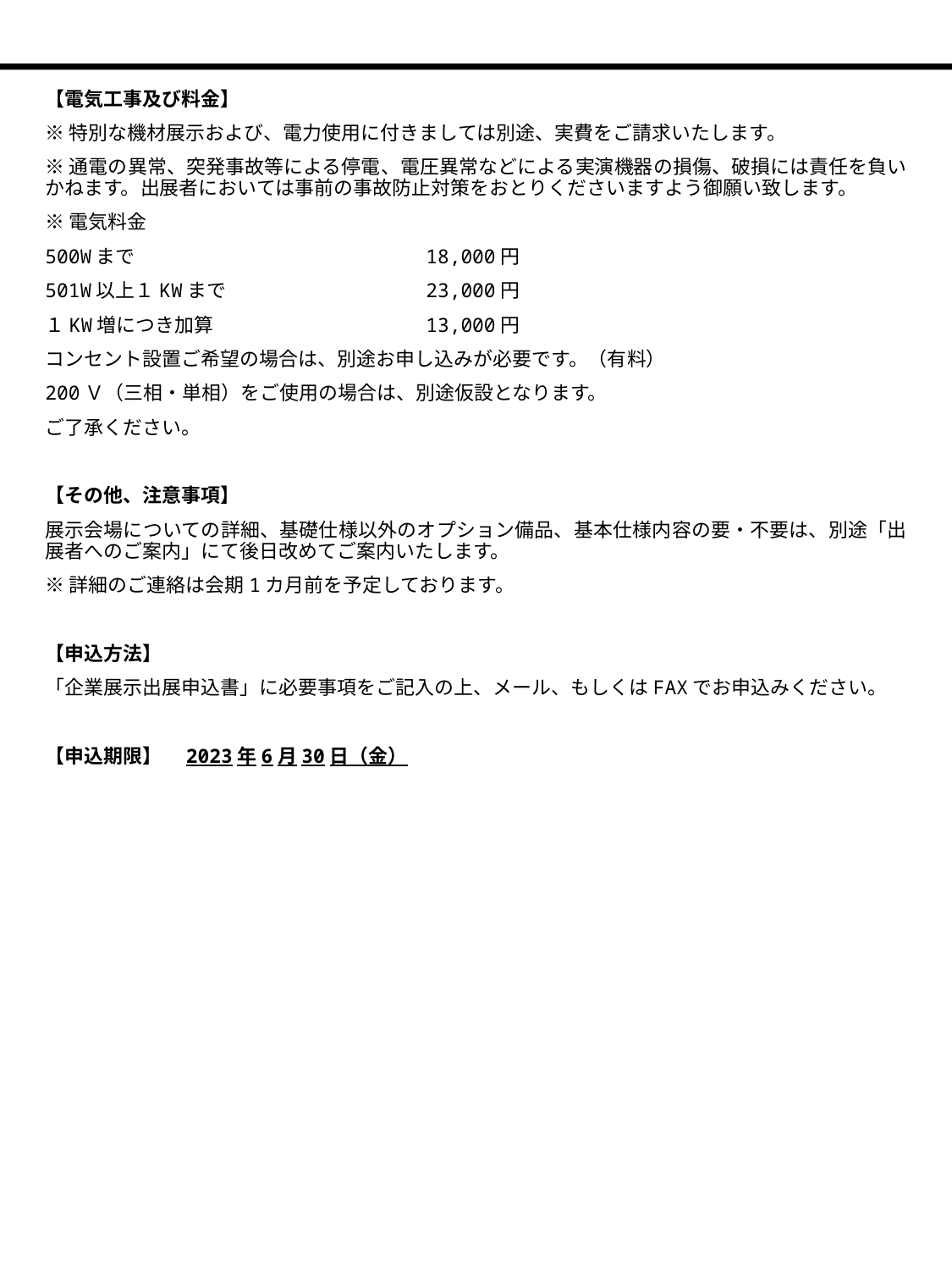

【電気工事及び料金】
※特別な機材展示および、電力使用に付きましては別途、実費をご請求いたします。
※通電の異常、突発事故等による停電、電圧異常などによる実演機器の損傷、破損には責任を負いかねます。出展者においては事前の事故防止対策をおとりくださいますよう御願い致します。
※電気料金
500Wまで			18,000円
501W以上１KWまで		23,000円
１KW増につき加算		13,000円
コンセント設置ご希望の場合は、別途お申し込みが必要です。（有料）
200Ｖ（三相・単相）をご使用の場合は、別途仮設となります。
ご了承ください。

【その他、注意事項】
展示会場についての詳細、基礎仕様以外のオプション備品、基本仕様内容の要・不要は、別途「出展者へのご案内」にて後日改めてご案内いたします。
※詳細のご連絡は会期1カ月前を予定しております。

【申込方法】
「企業展示出展申込書」に必要事項をご記入の上、メール、もしくはFAXでお申込みください。

【申込期限】　2023年6月30日（金）